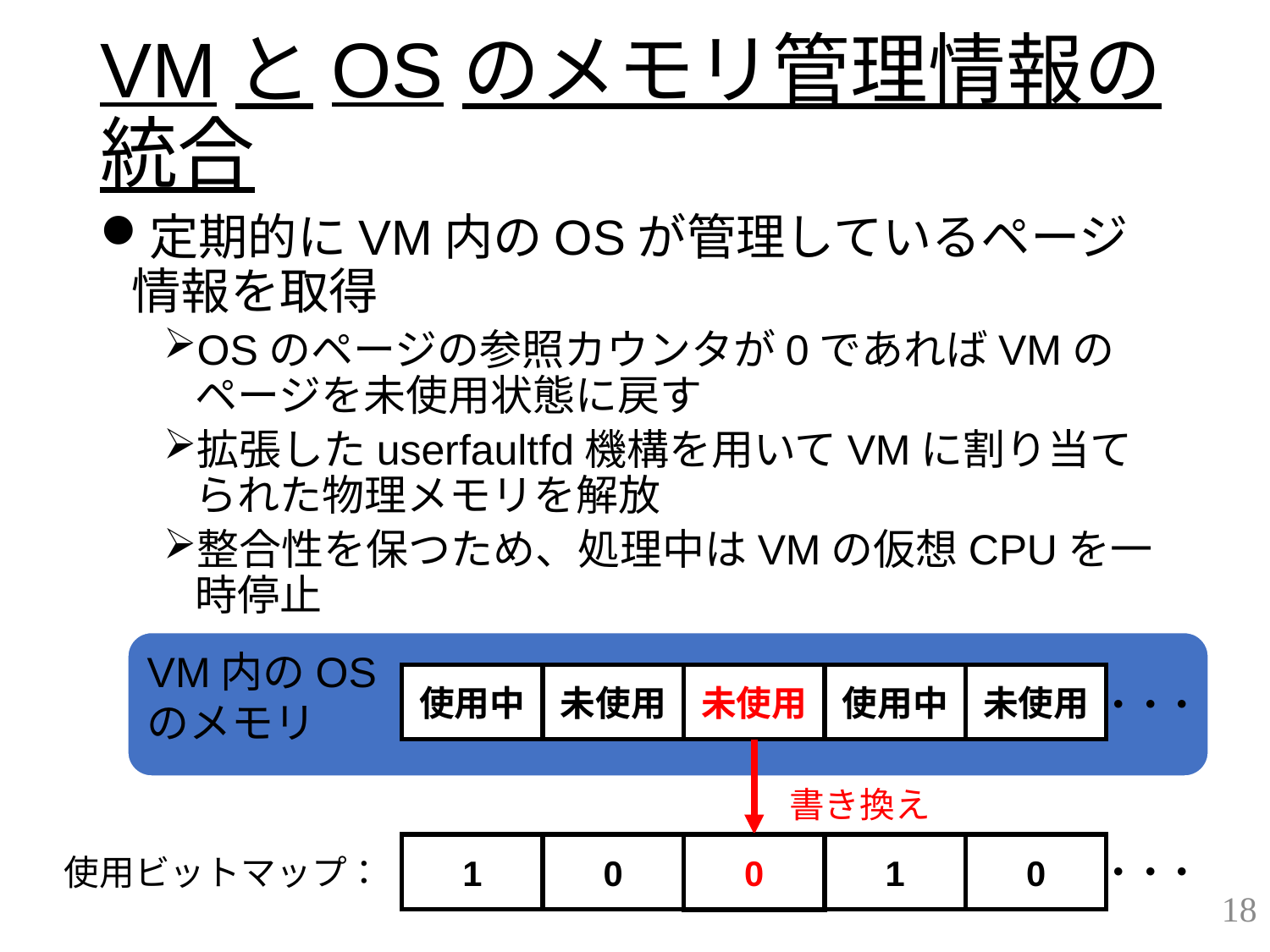

# VMとOSのメモリ管理情報の統合
定期的にVM内のOSが管理しているページ情報を取得
OSのページの参照カウンタが0であればVMのページを未使用状態に戻す
拡張したuserfaultfd機構を用いてVMに割り当てられた物理メモリを解放
整合性を保つため、処理中はVMの仮想CPUを一時停止
VM内のOS
のメモリ
使用中
未使用
未使用
使用中
未使用
・・・
書き換え
1
0
1
1
0
0
使用ビットマップ：
・・・
18